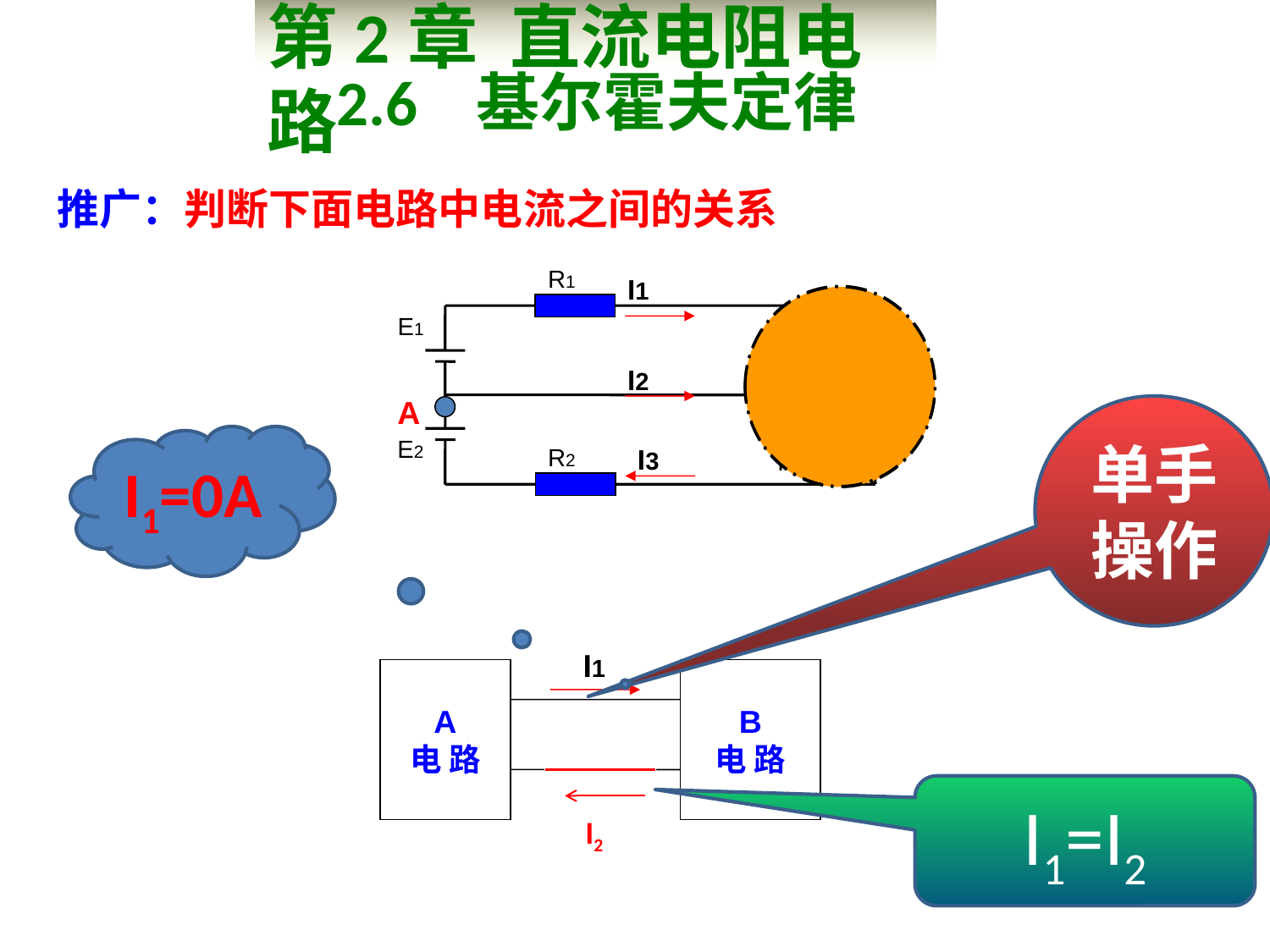

第2章  直流电阻电路
2.6   基尔霍夫定律
推广：判断下面电路中电流之间的关系
R1

E1

R5

E2

R2

R4

R3
I1

I2
A

I3

单手操作
I1=0A
I1
A
电 路
B
电 路

I2

I1=I2
I2